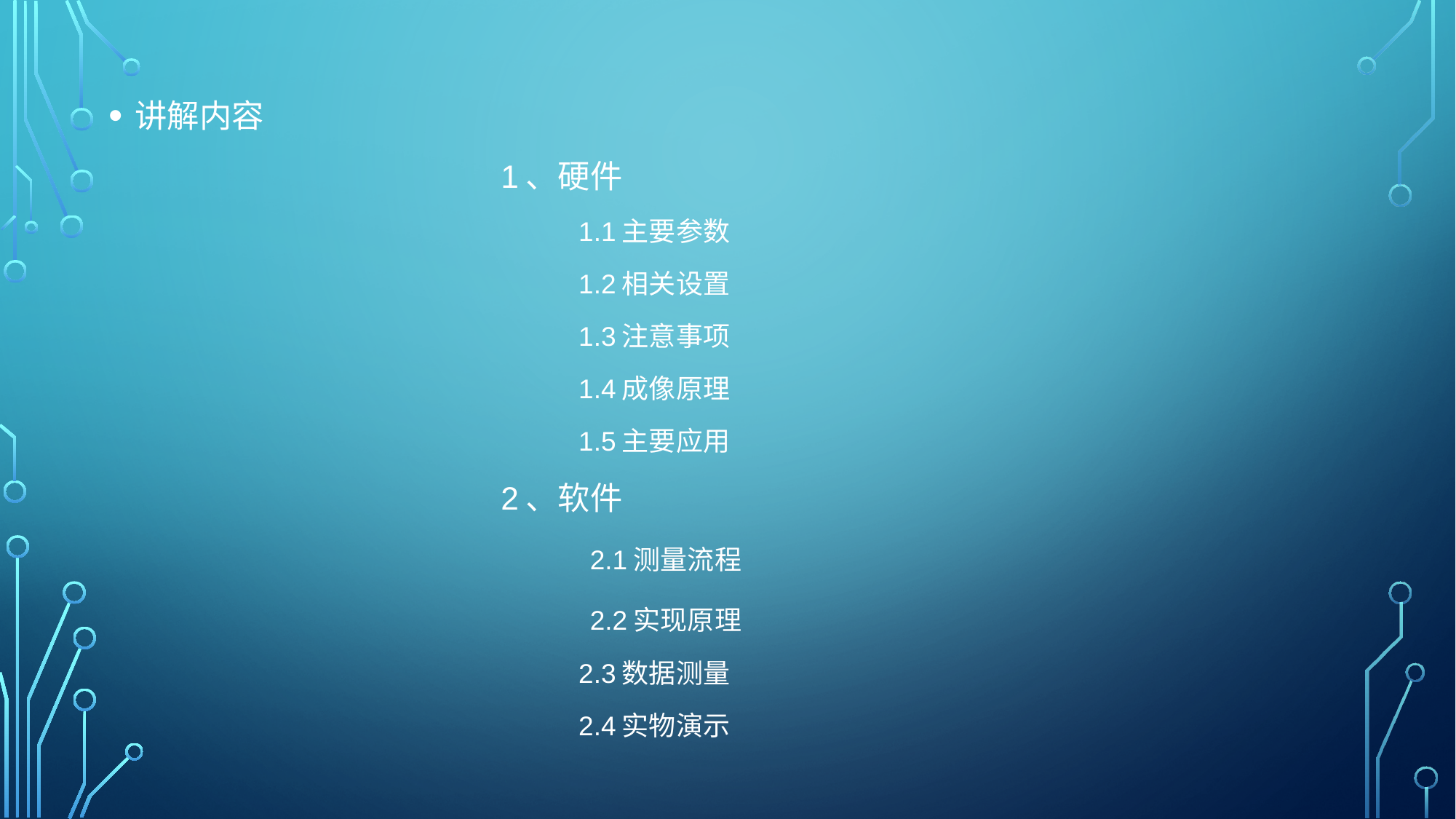

讲解内容
                                            1、硬件
                                                               1.1主要参数
                                                               1.2相关设置
                                                               1.3注意事项
                                                               1.4成像原理
                                                               1.5主要应用
                                            2、软件
                                                      2.1测量流程
                                                      2.2实现原理
                                                               2.3数据测量
                                                               2.4实物演示